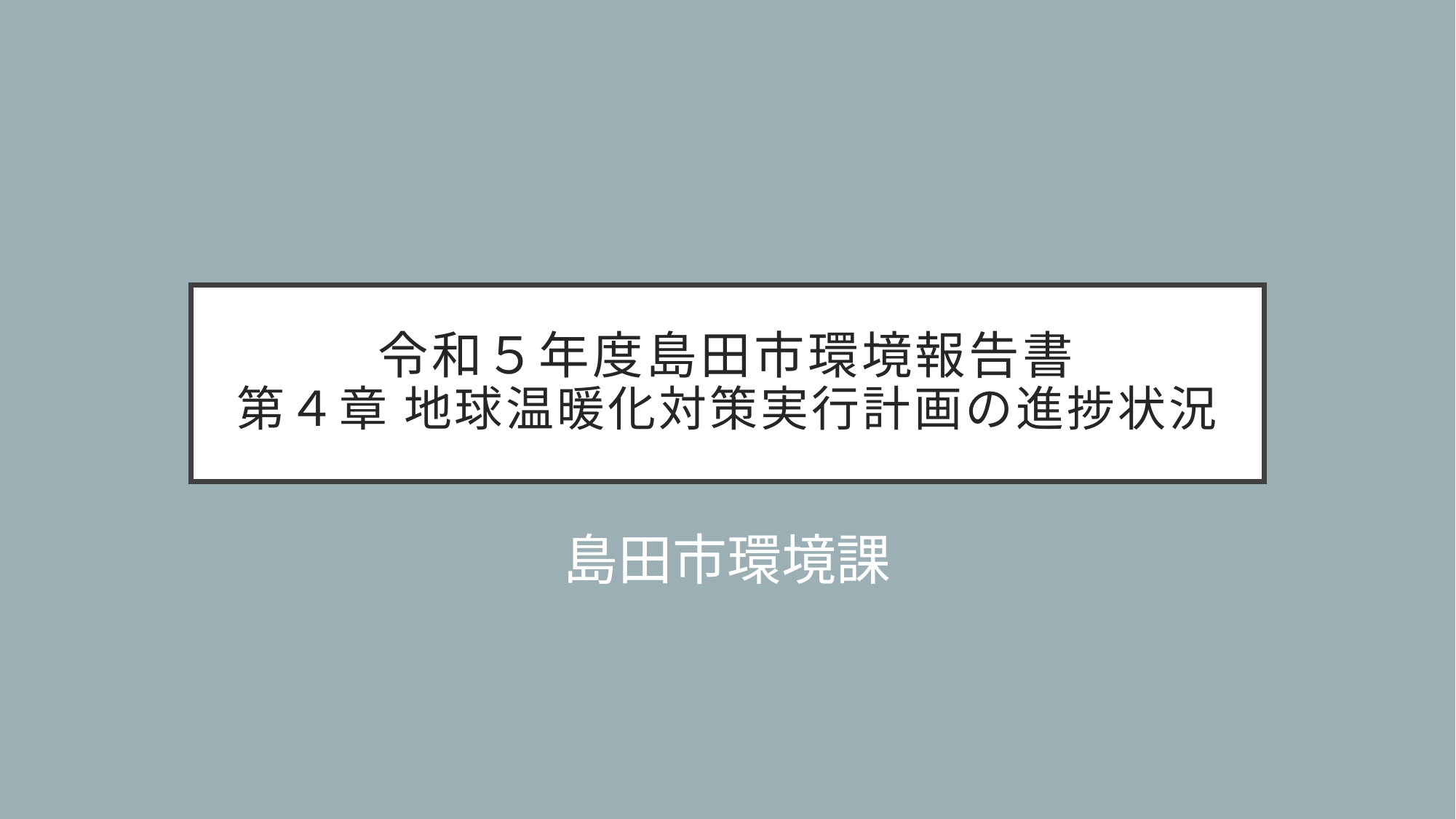

# 令和５年度島田市環境報告書 第４章 地球温暖化対策実行計画の進捗状況
島田市環境課